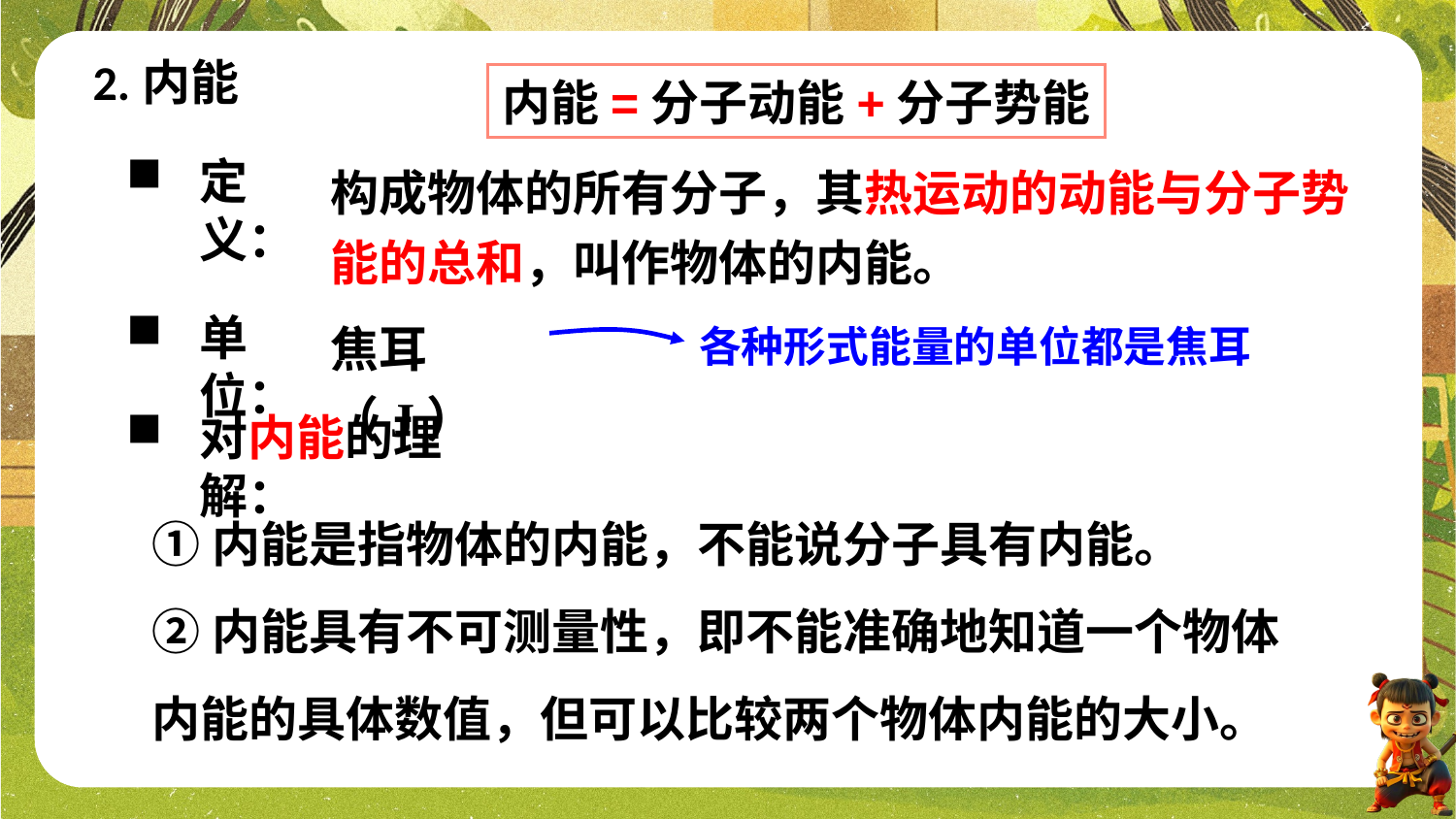

2.内能
内能=分子动能+分子势能
定义：
构成物体的所有分子，其热运动的动能与分子势能的总和，叫作物体的内能。
单位：
焦耳（J）
各种形式能量的单位都是焦耳

对内能的理解：
①内能是指物体的内能，不能说分子具有内能。
②内能具有不可测量性，即不能准确地知道一个物体内能的具体数值，但可以比较两个物体内能的大小。